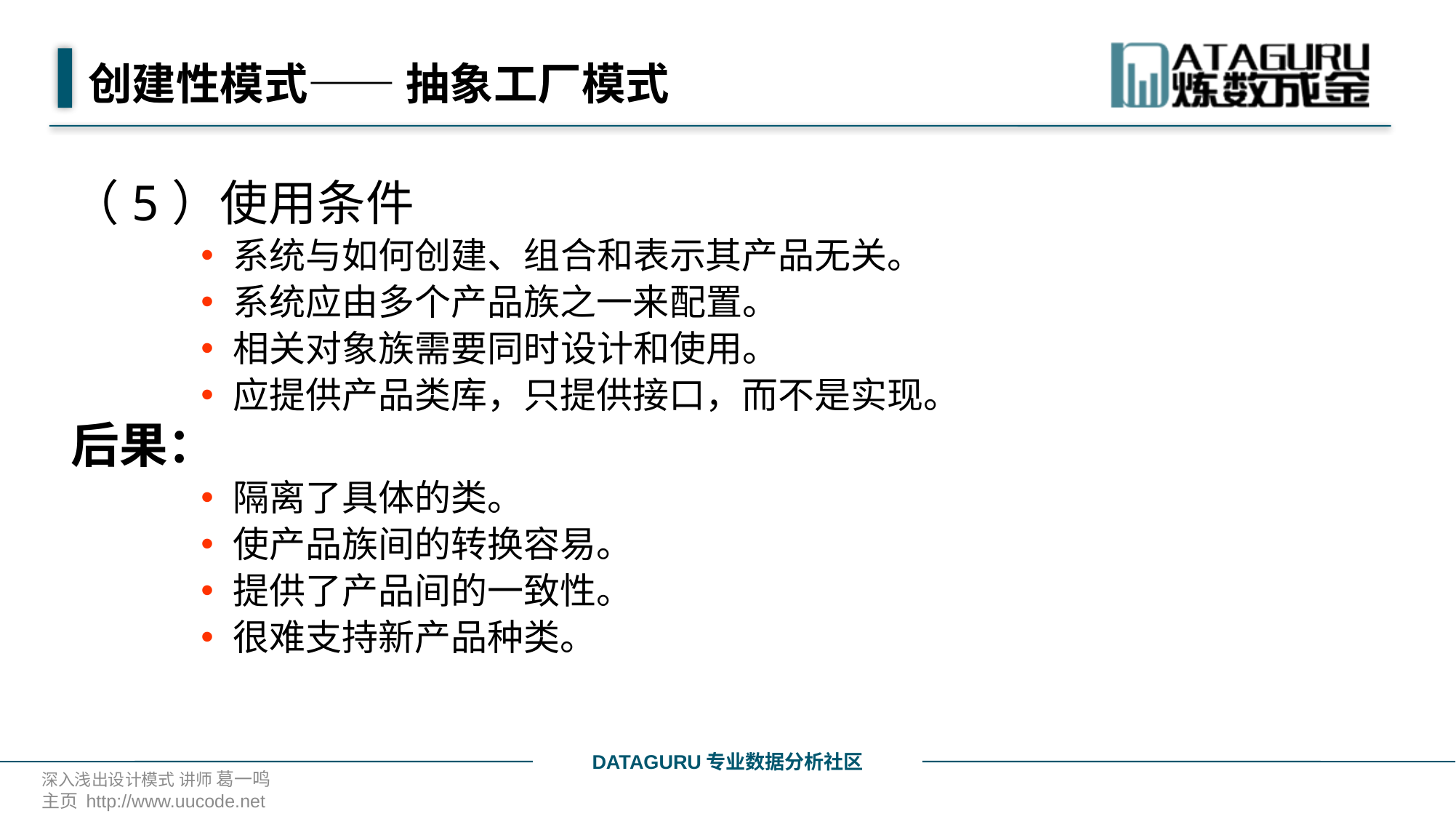

# 创建性模式—— 抽象工厂模式
（5）使用条件
系统与如何创建、组合和表示其产品无关。
系统应由多个产品族之一来配置。
相关对象族需要同时设计和使用。
应提供产品类库，只提供接口，而不是实现。
后果：
隔离了具体的类。
使产品族间的转换容易。
提供了产品间的一致性。
很难支持新产品种类。